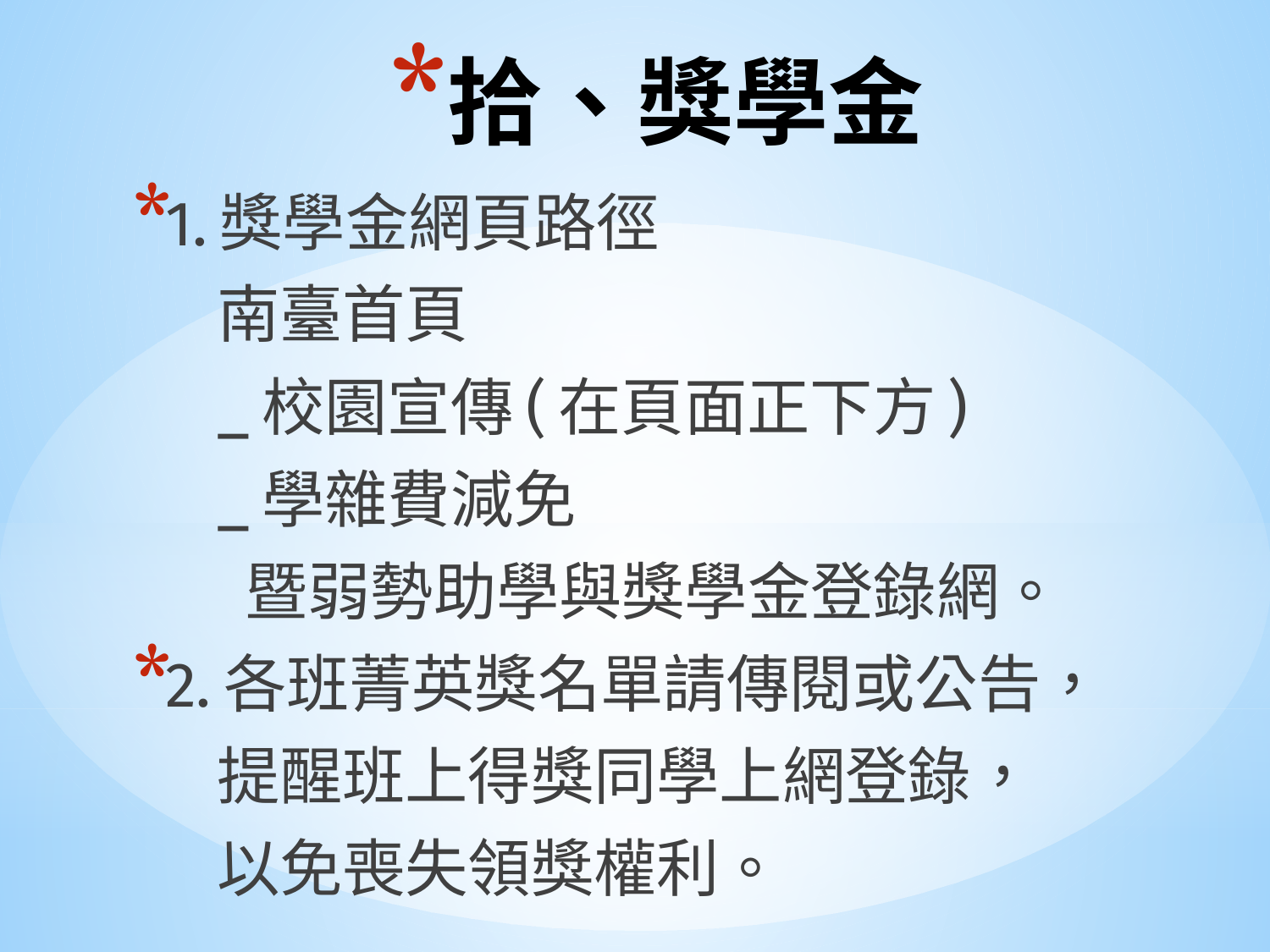

# 拾、獎學金
1.獎學金網頁路徑
     南臺首頁
     _校園宣傳(在頁面正下方)
     _學雜費減免
       暨弱勢助學與獎學金登錄網。
2.各班菁英獎名單請傳閱或公告，
     提醒班上得獎同學上網登錄，
     以免喪失領獎權利。